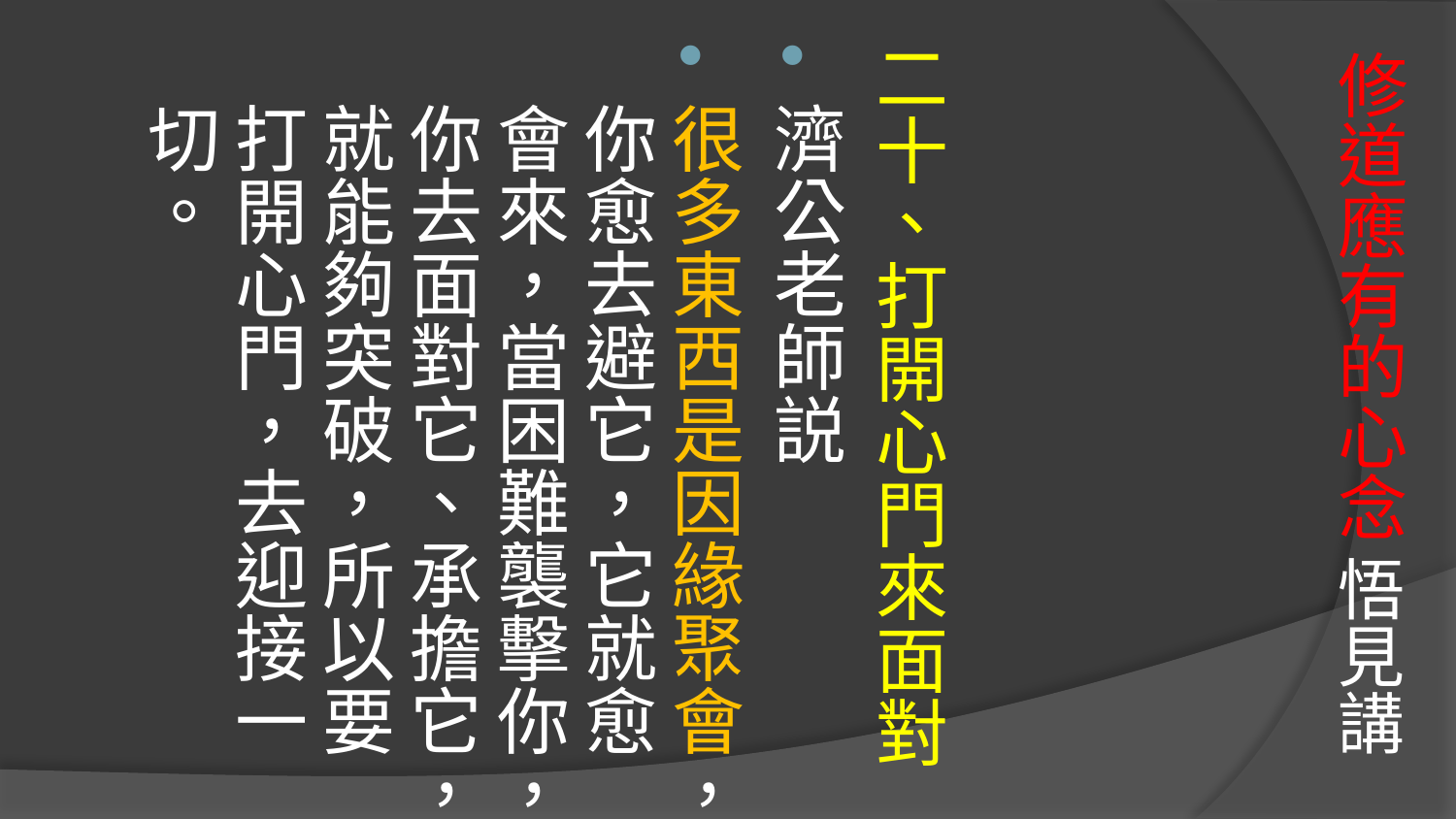

# 修道應有的心念 悟見講
二十、打開心門來面對
濟公老師説
很多東西是因緣聚會，你愈去避它，它就愈會來，當困難襲擊你，你去面對它、承擔它，就能夠突破，所以要打開心門，去迎接一切。